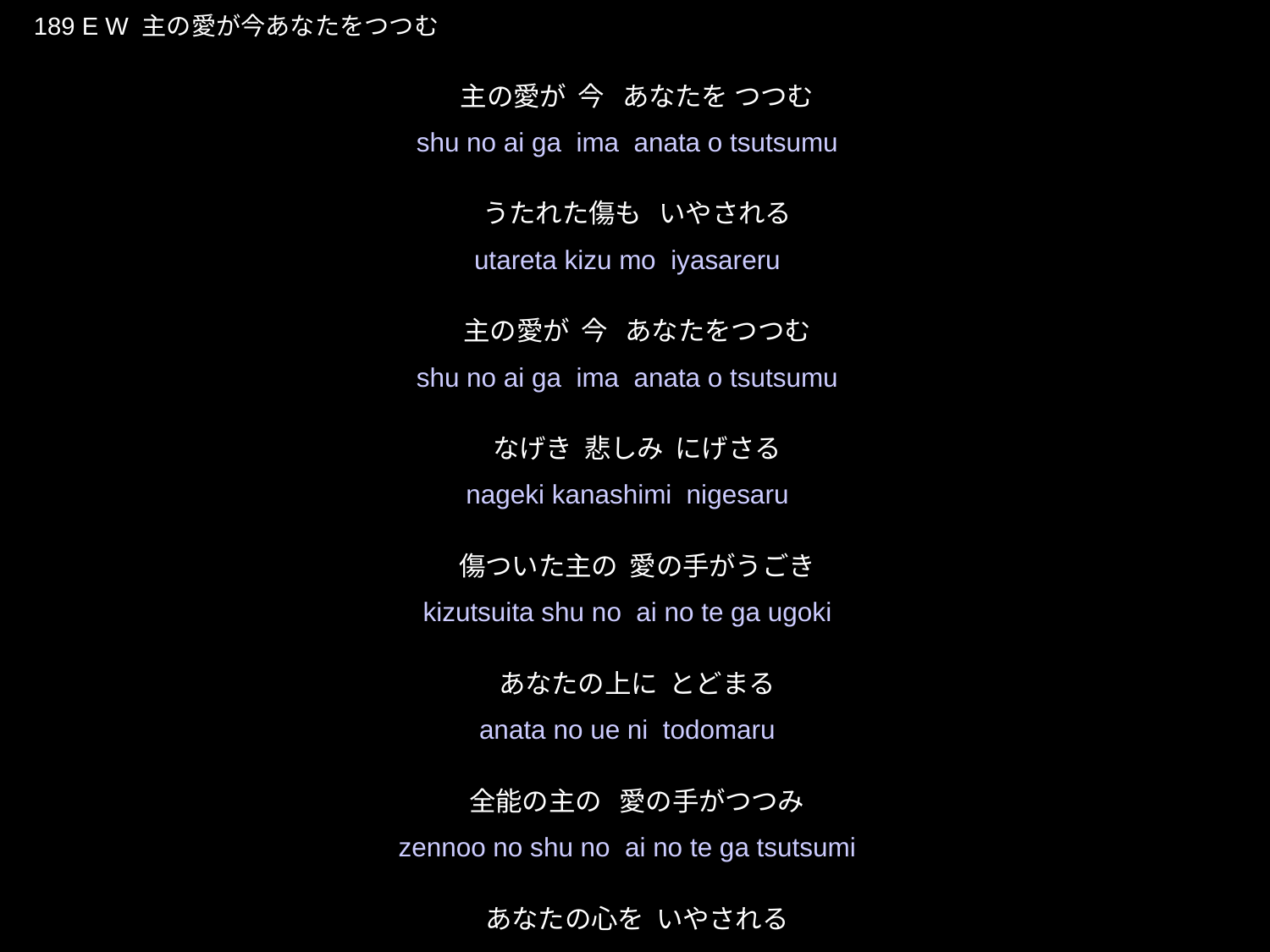

しゅのあいがいまあなたをつつむ
★W
189 E W 主の愛が今あなたをつつむ
主の愛が  今   あなたを つつむ
うたれた傷も   いやされる
主の愛が  今   あなたをつつむ
なげき  悲しみ  にげさる
傷ついた主の  愛の手がうごき
あなたの上に  とどまる
全能の主の   愛の手がつつみ
あなたの心を  いやされる
★５
shu no ai ga  ima  anata o tsutsumu
utareta kizu mo  iyasareru
shu no ai ga  ima  anata o tsutsumu
nageki kanashimi  nigesaru
kizutsuita shu no  ai no te ga ugoki
anata no ue ni  todomaru
zennoo no shu no  ai no te ga tsutsumi
anata no kokoro o  iyasareru